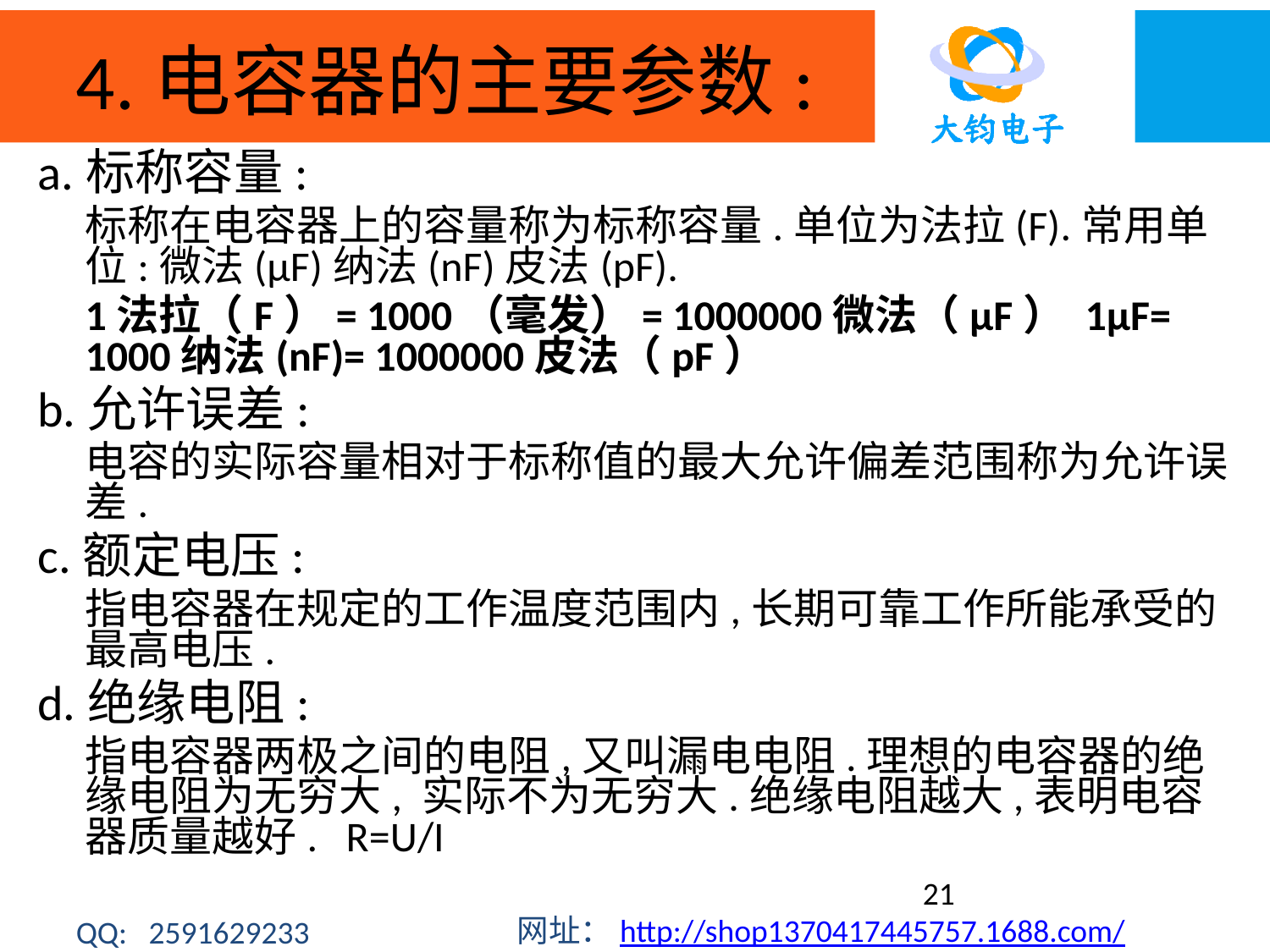

# 4.电容器的主要参数:
a.标称容量:
	标称在电容器上的容量称为标称容量.单位为法拉(F).常用单位:微法(μF)纳法(nF)皮法(pF).
	1法拉（F）= 1000（毫发）= 1000000微法（μF） 1μF= 1000纳法(nF)= 1000000皮法（pF）
b.允许误差:
	电容的实际容量相对于标称值的最大允许偏差范围称为允许误差.
c.额定电压:
	指电容器在规定的工作温度范围内,长期可靠工作所能承受的最高电压.
d.绝缘电阻:
	指电容器两极之间的电阻,又叫漏电电阻.理想的电容器的绝缘电阻为无穷大, 实际不为无穷大.绝缘电阻越大,表明电容器质量越好.   R=U/I
21